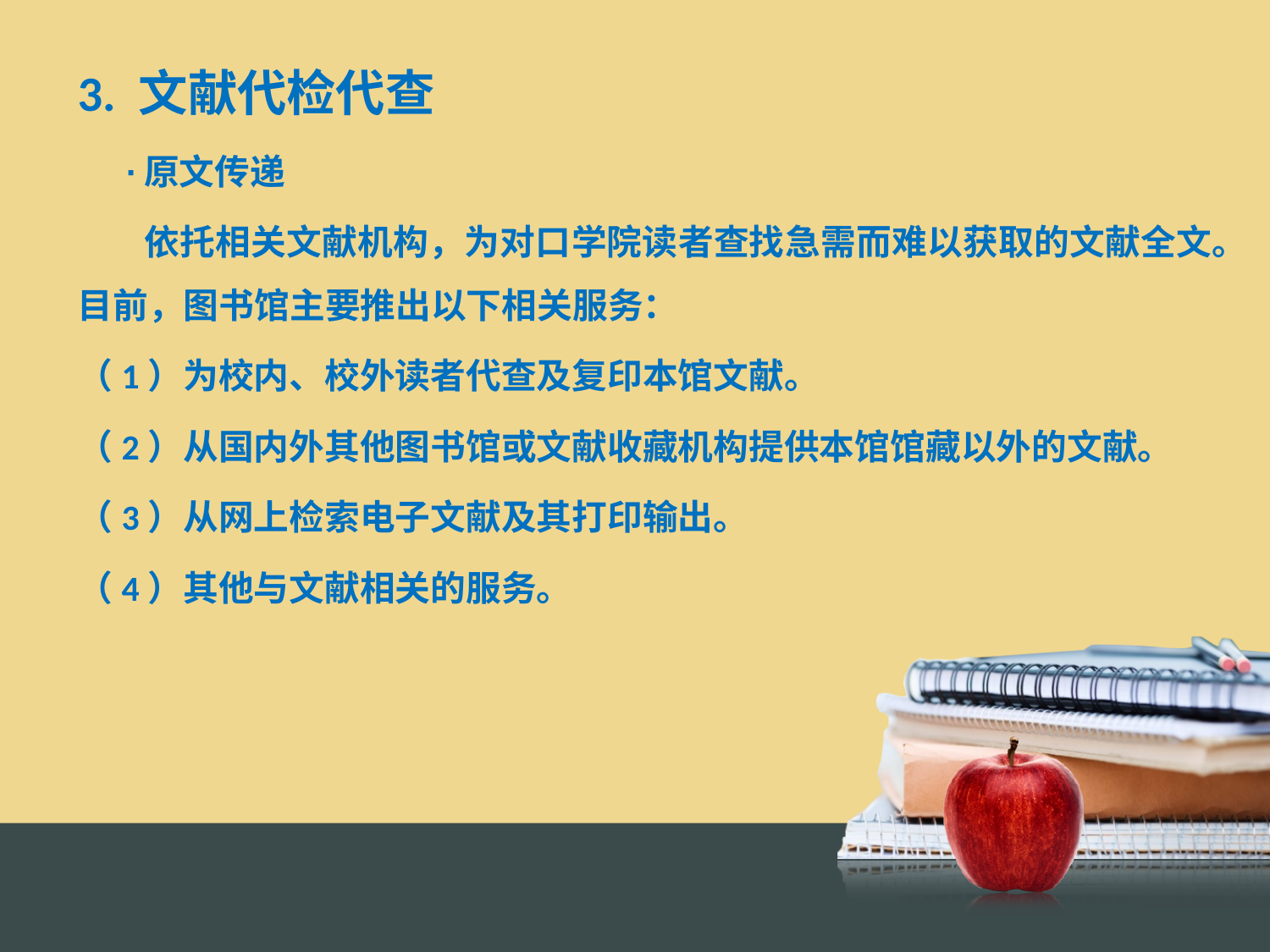

3. 文献代检代查
      ∙原文传递
       依托相关文献机构，为对口学院读者查找急需而难以获取的文献全文。目前，图书馆主要推出以下相关服务：
（1）为校内、校外读者代查及复印本馆文献。
（2）从国内外其他图书馆或文献收藏机构提供本馆馆藏以外的文献。
（3）从网上检索电子文献及其打印输出。
（4）其他与文献相关的服务。